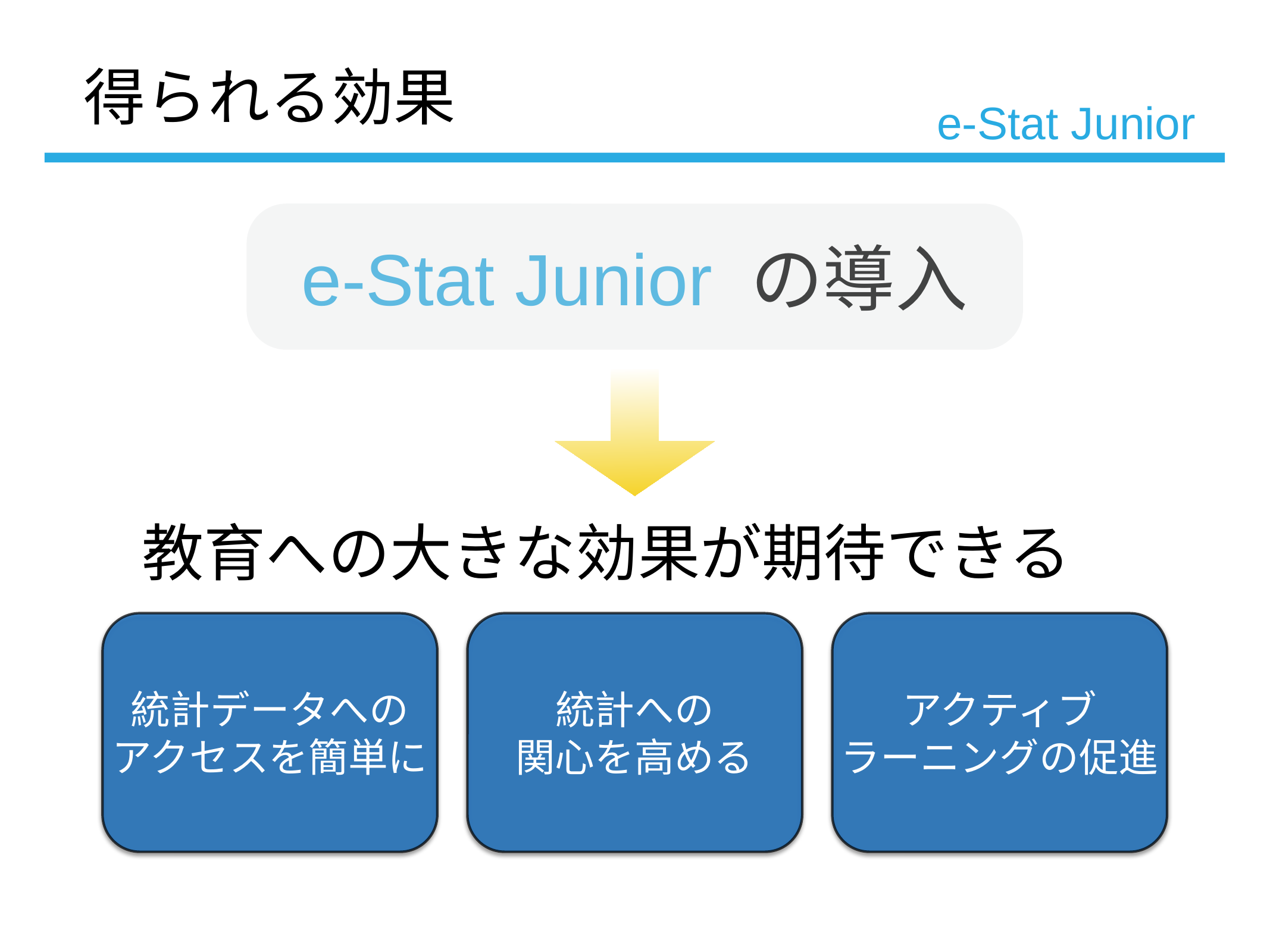

得られる効果
# e-Stat Junior

e-Stat Junior の導入

教育への大きな効果が期待できる

統計データへの
アクセスを簡単に
統計への
関心を高める
アクティブ
ラーニングの促進